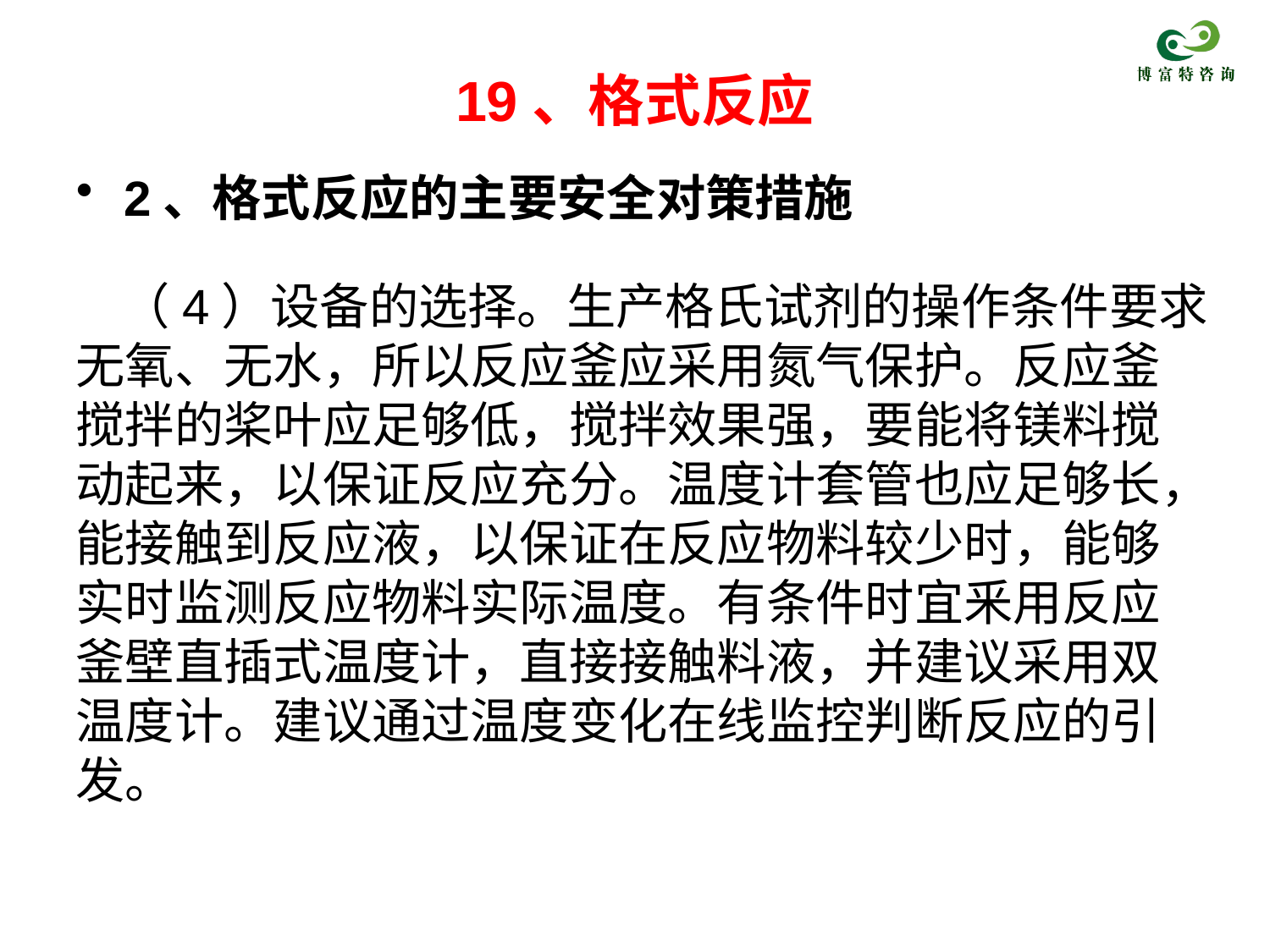

# 19、格式反应
2、格式反应的主要安全对策措施

   （4）设备的选择。生产格氏试剂的操作条件要求无氧、无水，所以反应釜应采用氮气保护。反应釜搅拌的桨叶应足够低，搅拌效果强，要能将镁料搅动起来，以保证反应充分。温度计套管也应足够长，能接触到反应液，以保证在反应物料较少时，能够实时监测反应物料实际温度。有条件时宜釆用反应釜壁直插式温度计，直接接触料液，并建议采用双温度计。建议通过温度变化在线监控判断反应的引发。